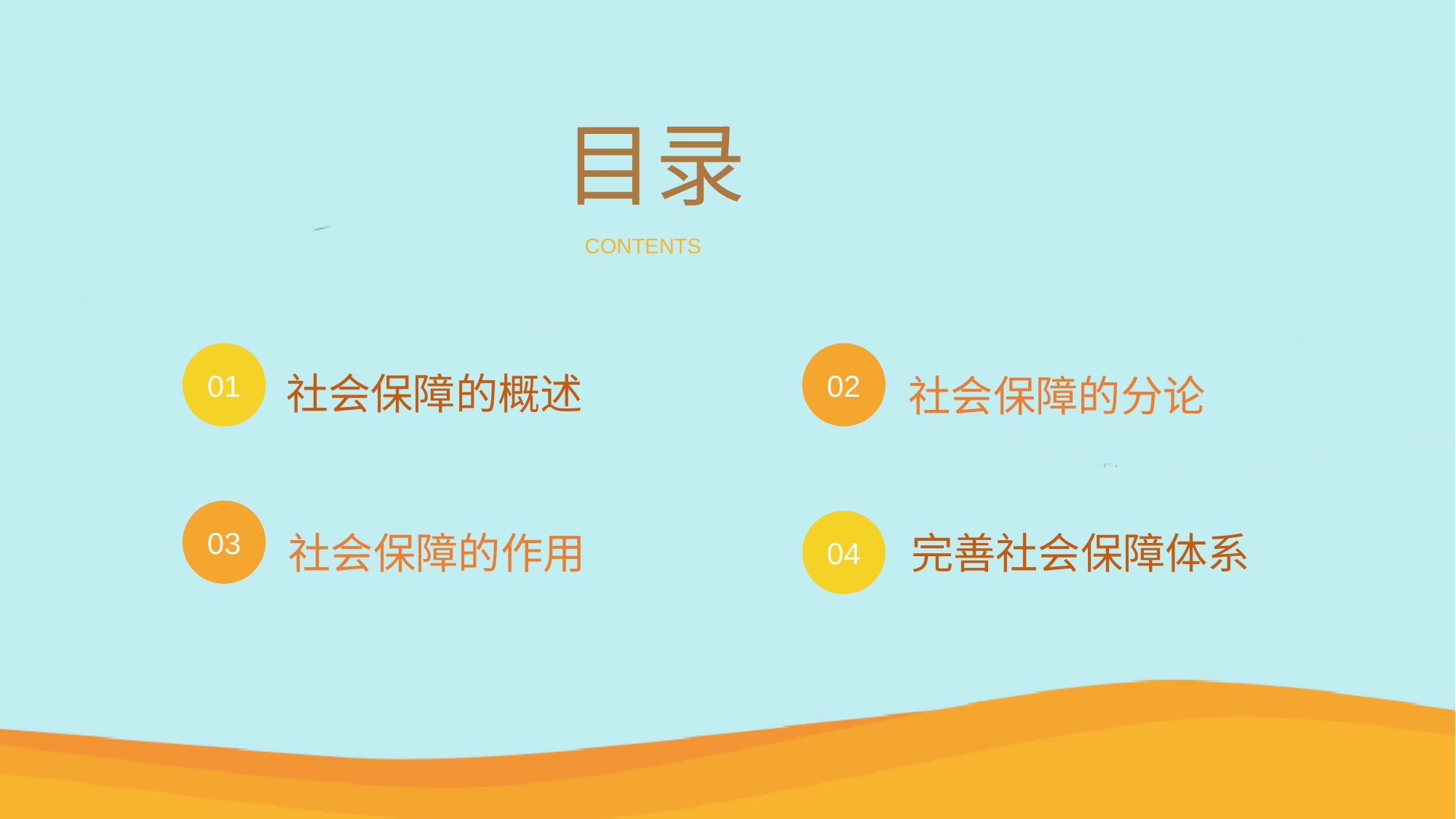

目录
CONTENTS

01
02
社会保障的概述
社会保障的分论
03
04
社会保障的作用
完善社会保障体系